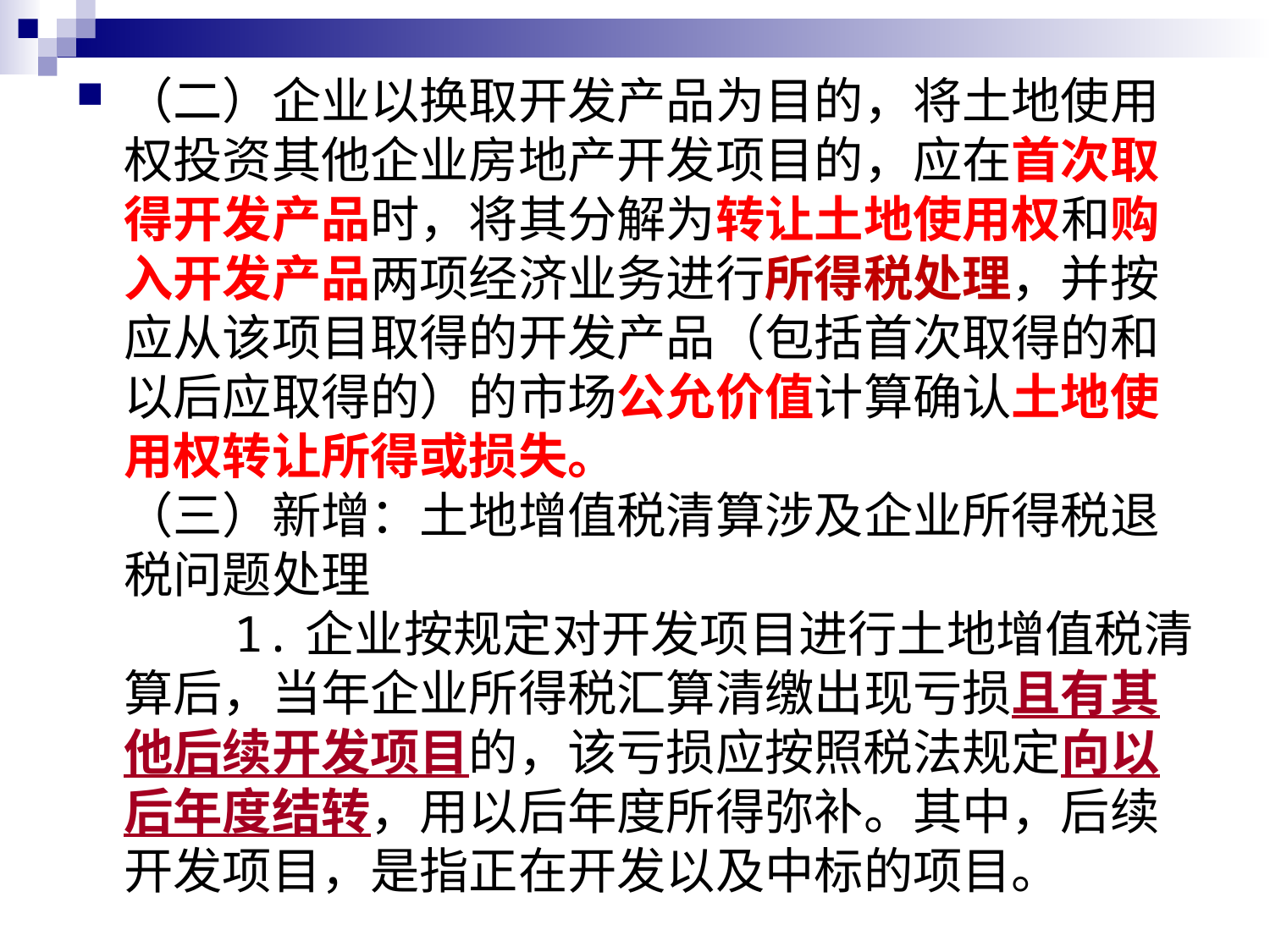

（二）企业以换取开发产品为目的，将土地使用权投资其他企业房地产开发项目的，应在首次取得开发产品时，将其分解为转让土地使用权和购入开发产品两项经济业务进行所得税处理，并按应从该项目取得的开发产品（包括首次取得的和以后应取得的）的市场公允价值计算确认土地使用权转让所得或损失。
（三）新增：土地增值税清算涉及企业所得税退税问题处理
　　1.企业按规定对开发项目进行土地增值税清算后，当年企业所得税汇算清缴出现亏损且有其他后续开发项目的，该亏损应按照税法规定向以后年度结转，用以后年度所得弥补。其中，后续开发项目，是指正在开发以及中标的项目。